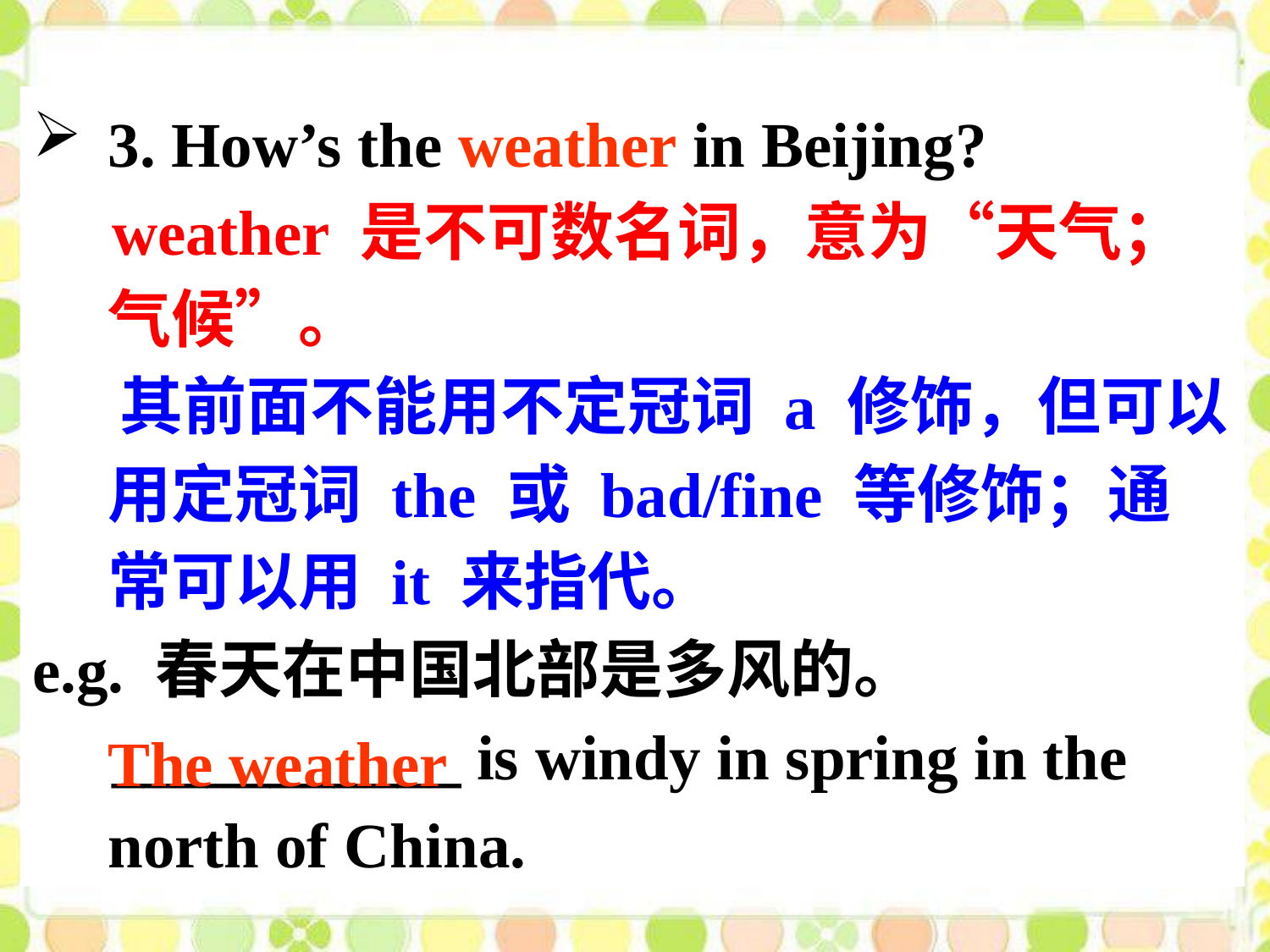

3. How’s the weather in Beijing?
     weather 是不可数名词，意为“天气；气候”。
     其前面不能用不定冠词 a 修饰，但可以用定冠词 the 或 bad/fine 等修饰；通常可以用 it 来指代。
e.g. 春天在中国北部是多风的。
     ___________ is windy in spring in the north of China.
The weather